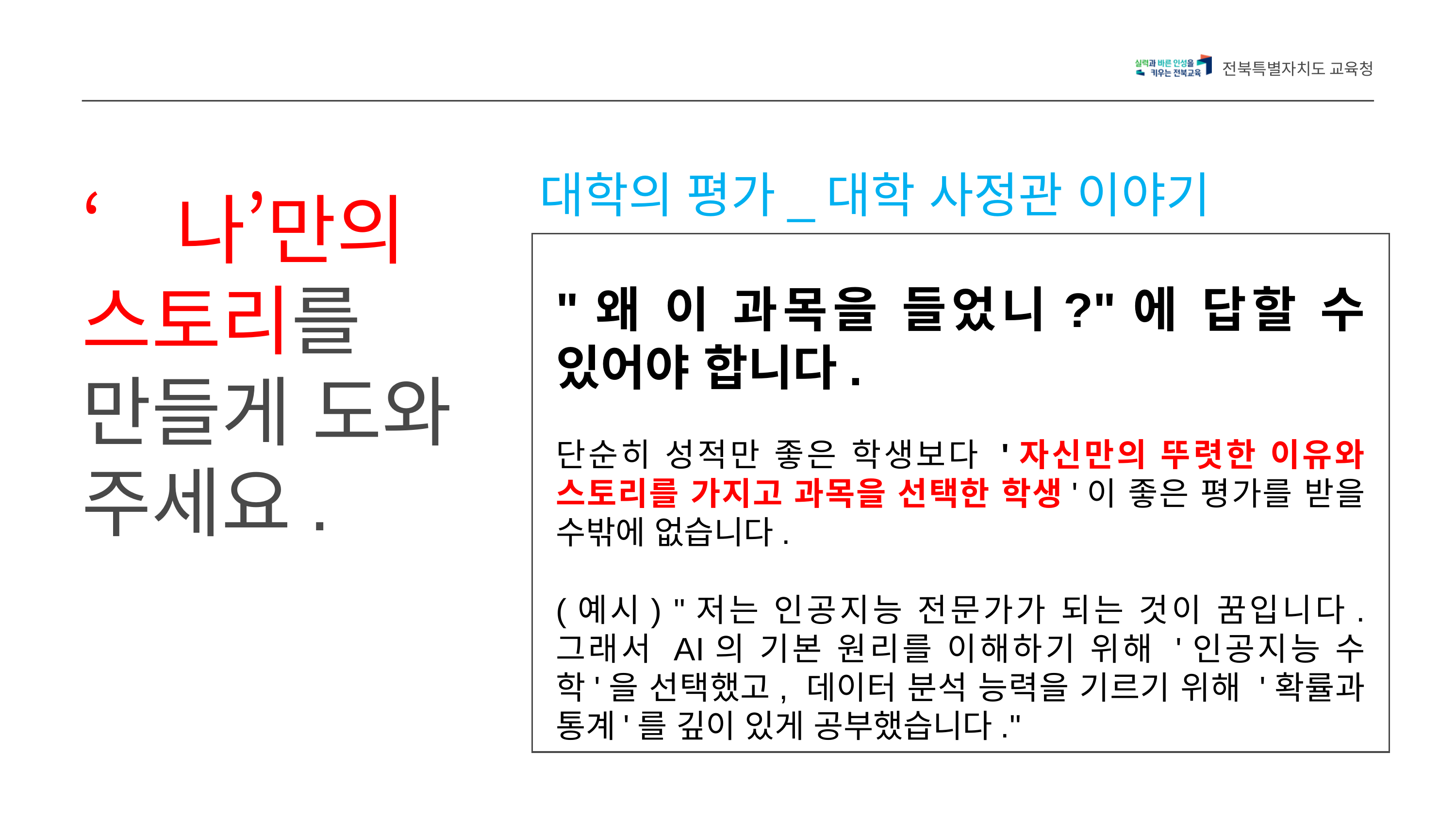

전북특별자치도 교육청

대학의 평가_대학 사정관 이야기
‘나’만의 스토리를 만들게 도와 주세요.

"왜 이 과목을 들었니?"에 답할 수 있어야 합니다.

단순히 성적만 좋은 학생보다 '자신만의 뚜렷한 이유와 스토리를 가지고 과목을 선택한 학생'이 좋은 평가를 받을 수밖에 없습니다.

(예시) "저는 인공지능 전문가가 되는 것이 꿈입니다. 그래서 AI의 기본 원리를 이해하기 위해 '인공지능 수학'을 선택했고, 데이터 분석 능력을 기르기 위해 '확률과 통계'를 깊이 있게 공부했습니다."